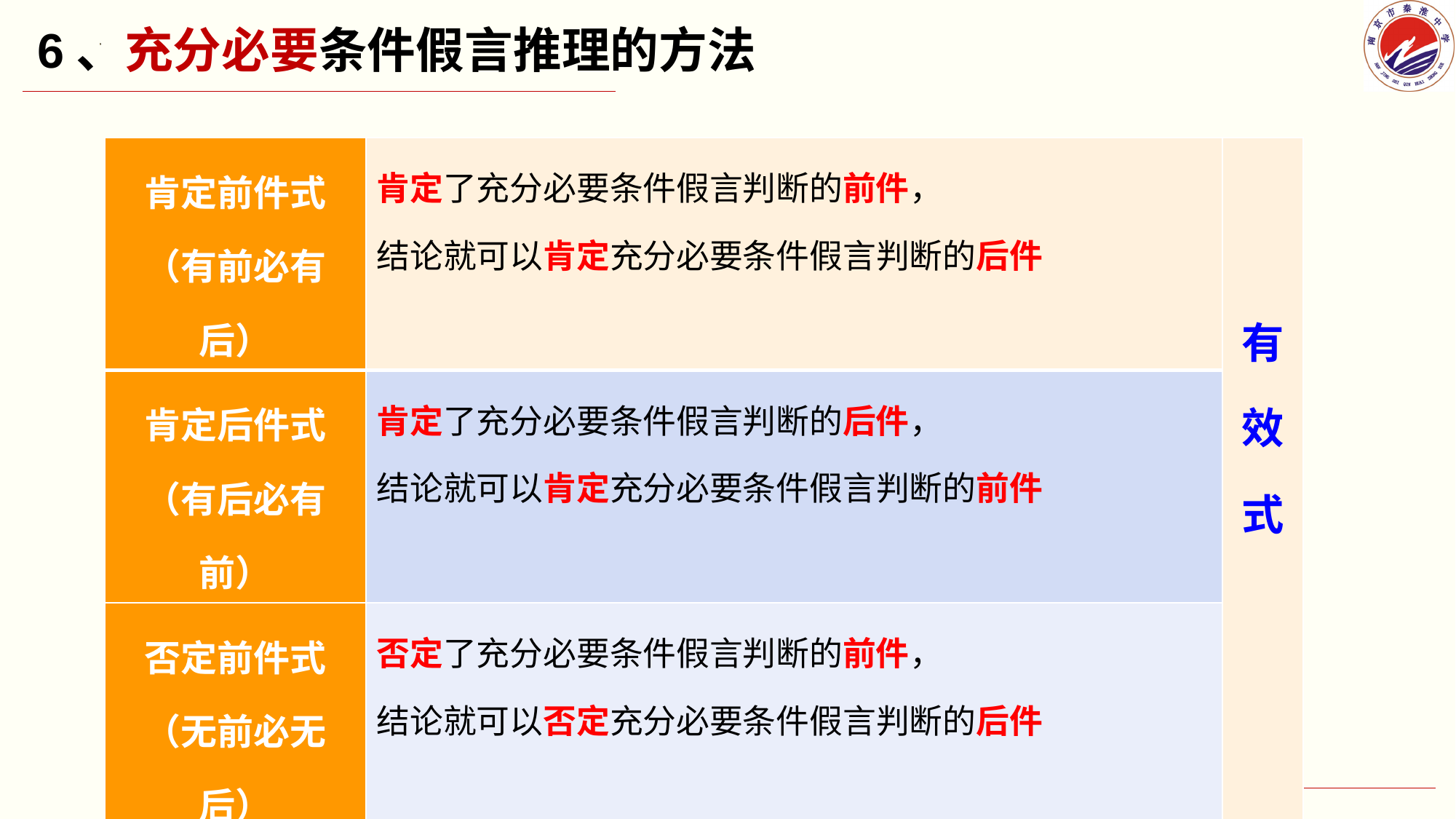

6、充分必要条件假言推理的方法
| 肯定前件式 （有前必有后） | 肯定了充分必要条件假言判断的前件， 结论就可以肯定充分必要条件假言判断的后件 | 有效式 |
| --- | --- | --- |
| 肯定后件式 （有后必有前） | 肯定了充分必要条件假言判断的后件， 结论就可以肯定充分必要条件假言判断的前件 |  |
| 否定前件式 （无前必无后） | 否定了充分必要条件假言判断的前件， 结论就可以否定充分必要条件假言判断的后件 |  |
| 否定后件式 （无后必无前） | 否定了充分必要条件假言判断的后件， 结论就可以否定充分必要条件假言判断的前件 |  |